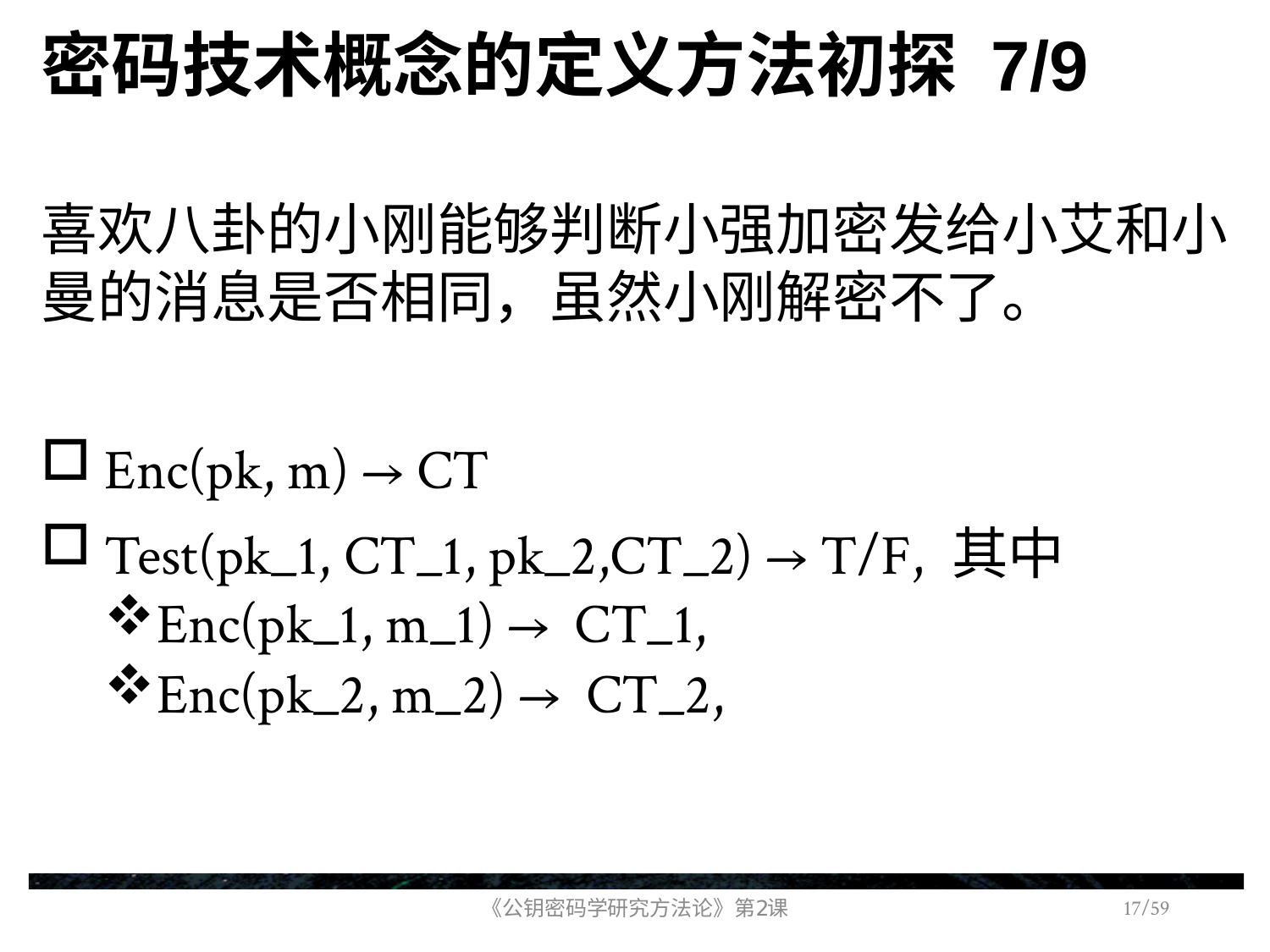

# 密码技术概念的定义方法初探 7/9
喜欢八卦的小刚能够判断小强加密发给小艾和小曼的消息是否相同，虽然小刚解密不了。

Enc(pk, m) → CT
Test(pk_1, CT_1, pk_2,CT_2) → T/F, 其中
Enc(pk_1, m_1) →  CT_1,
Enc(pk_2, m_2) →  CT_2,
《公钥密码学研究方法论》第2课
17/59